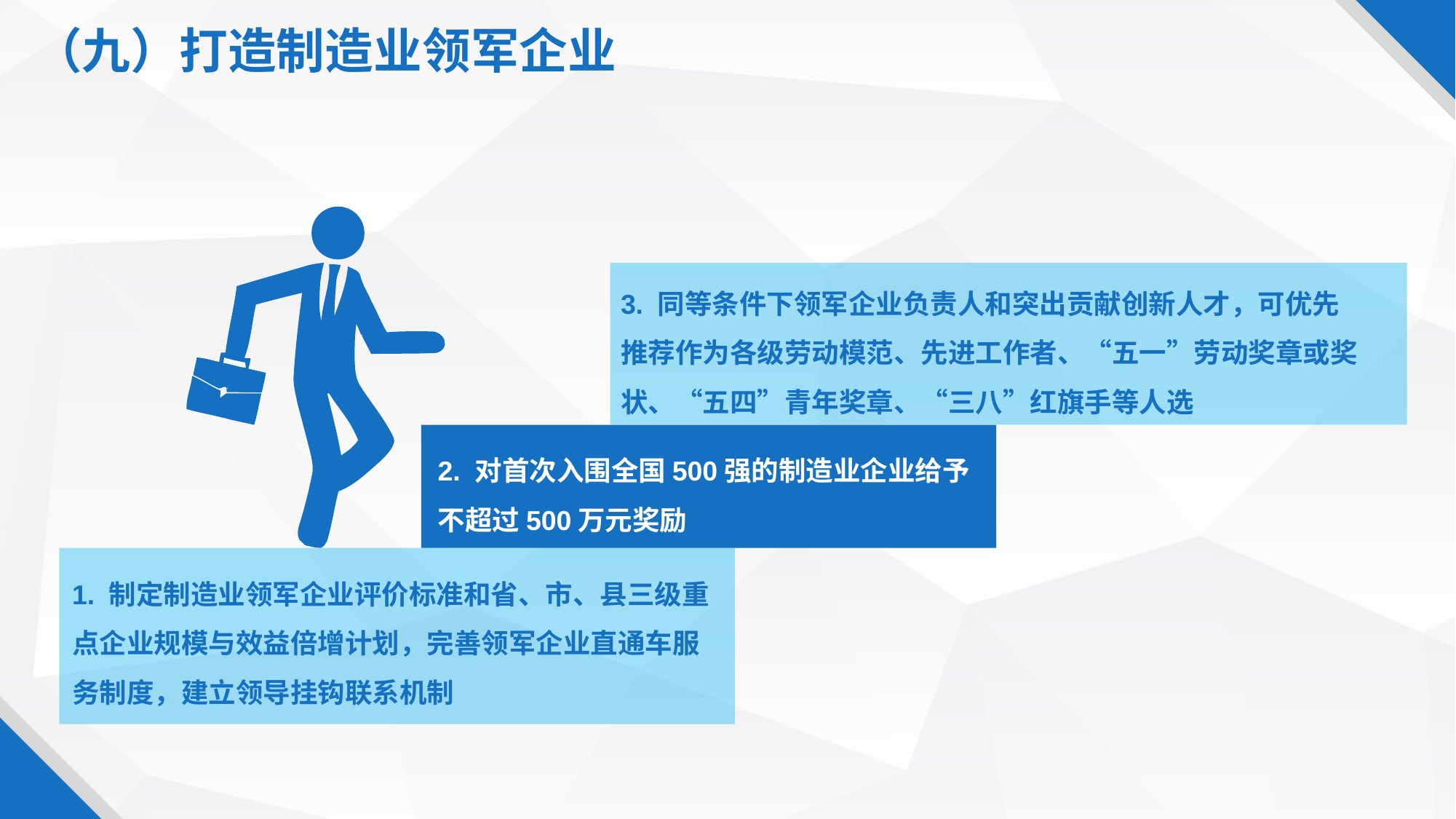

（九）打造制造业领军企业

3. 同等条件下领军企业负责人和突出贡献创新人才，可优先推荐作为各级劳动模范、先进工作者、“五一”劳动奖章或奖状、“五四”青年奖章、“三八”红旗手等人选

2. 对首次入围全国500强的制造业企业给予不超过500万元奖励

1. 制定制造业领军企业评价标准和省、市、县三级重点企业规模与效益倍增计划，完善领军企业直通车服务制度，建立领导挂钩联系机制